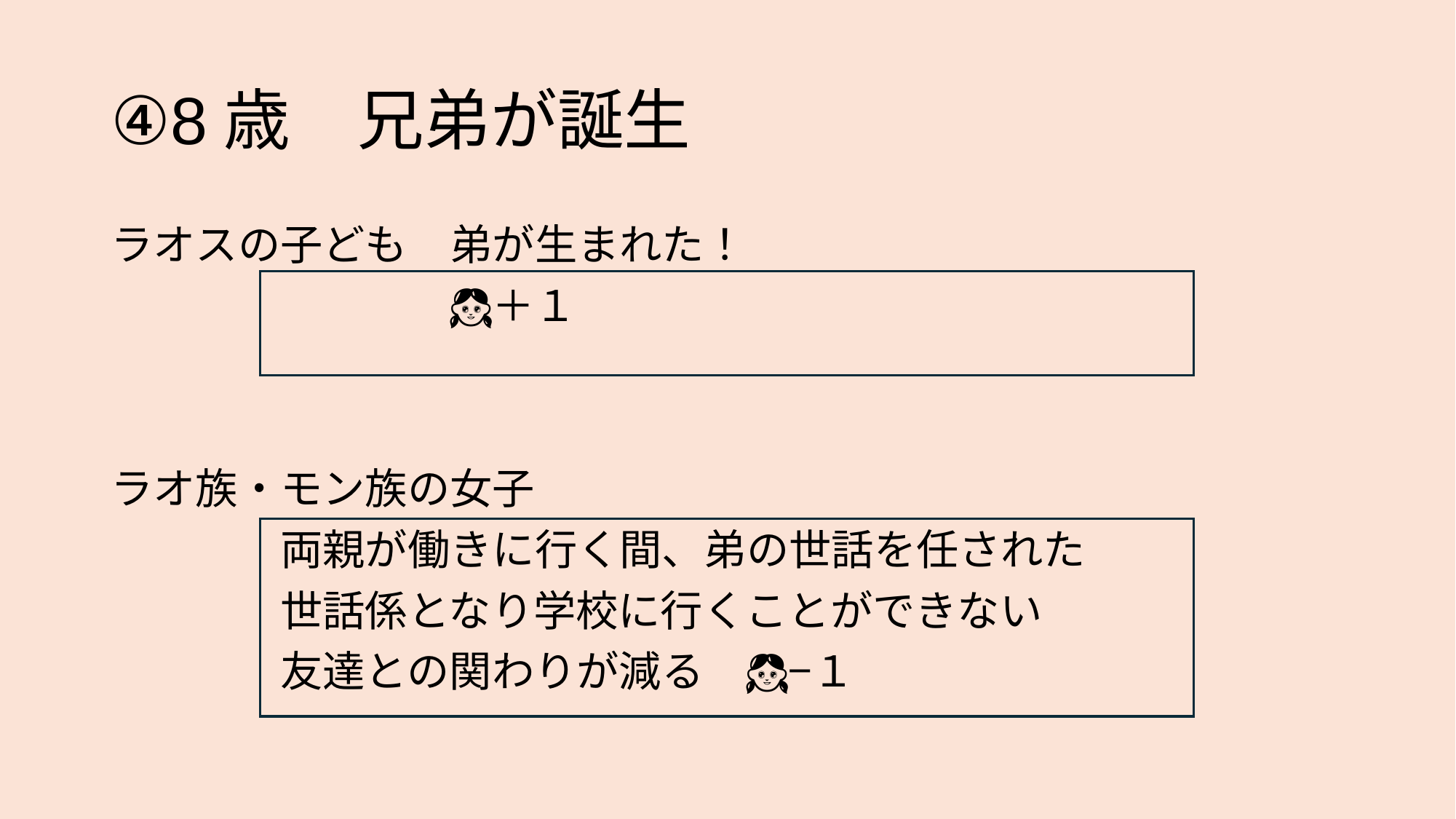

# ④8歳　兄弟が誕生
ラオスの子ども　弟が生まれた！
　　　　　　　　👧＋１

ラオ族・モン族の女子
　　　　両親が働きに行く間、弟の世話を任された
　　　　世話係となり学校に行くことができない
　　　　友達との関わりが減る　👧−１